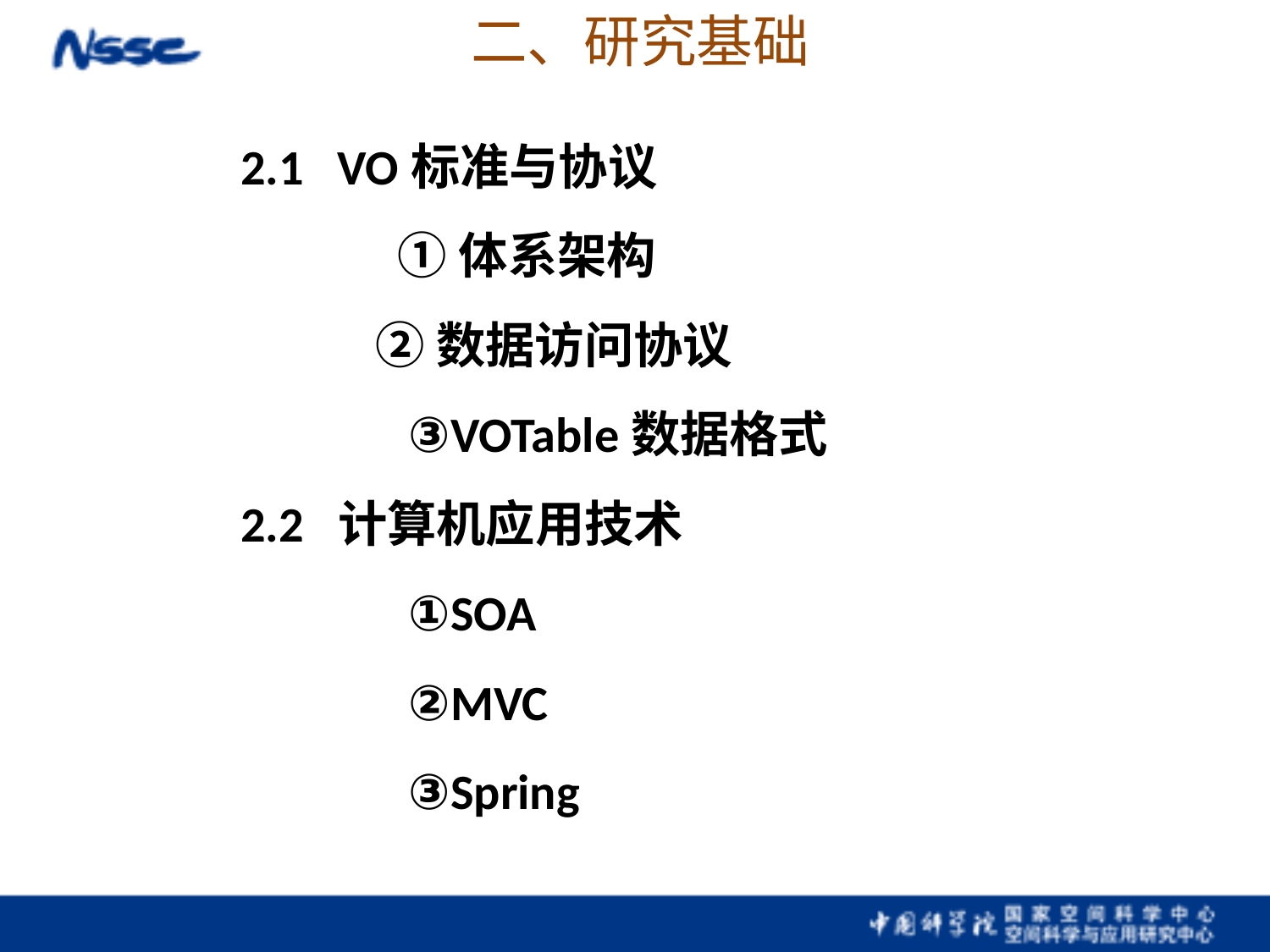

二、研究基础

2.1   VO标准与协议
              ①体系架构
            ②数据访问协议
               ③VOTable数据格式
2.2  计算机应用技术
               ①SOA
               ②MVC
               ③Spring